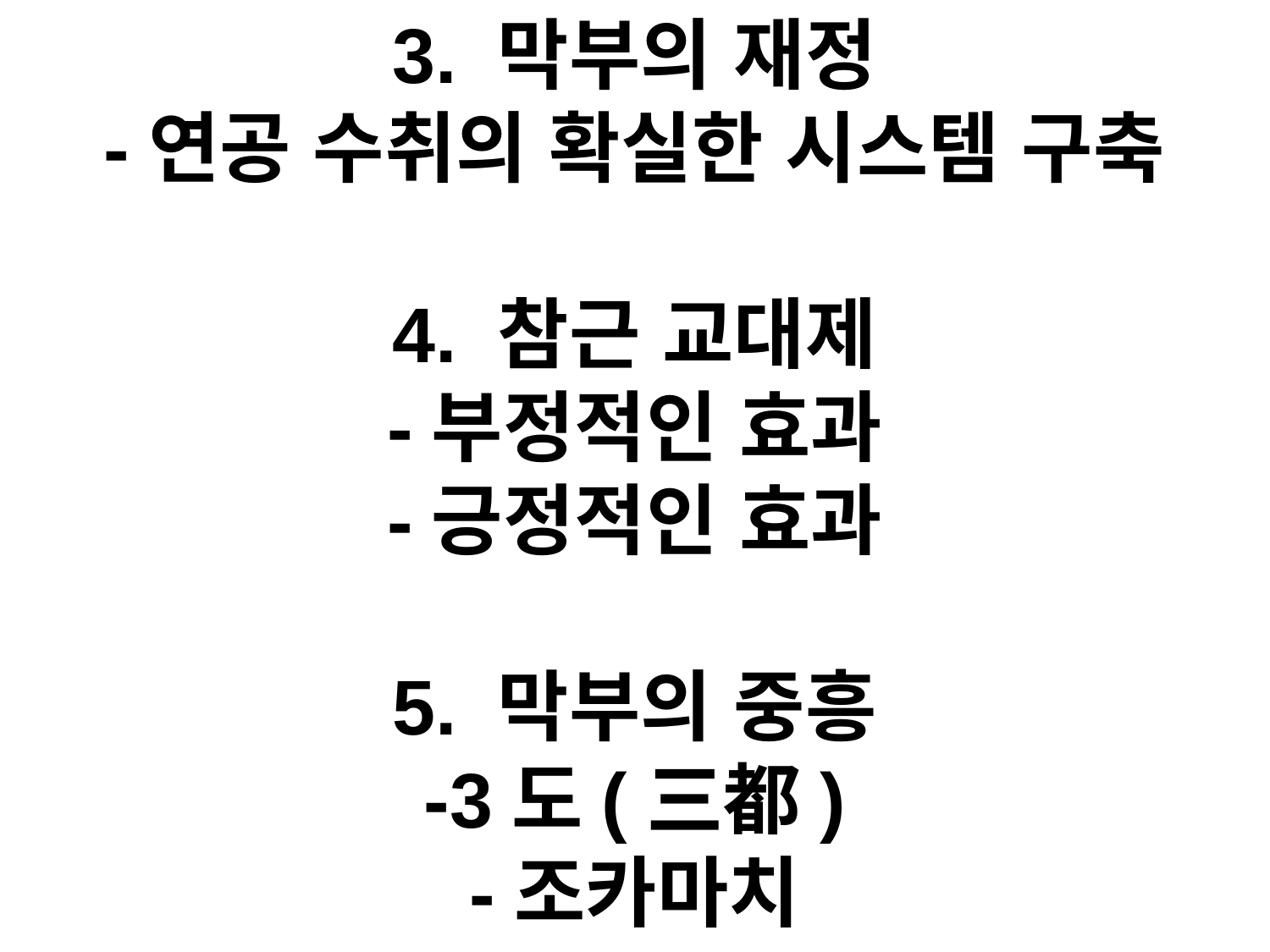

3. 막부의 재정
-연공 수취의 확실한 시스템 구축

4. 참근 교대제
-부정적인 효과
-긍정적인 효과

5. 막부의 중흥
-3도(三都)
-조카마치